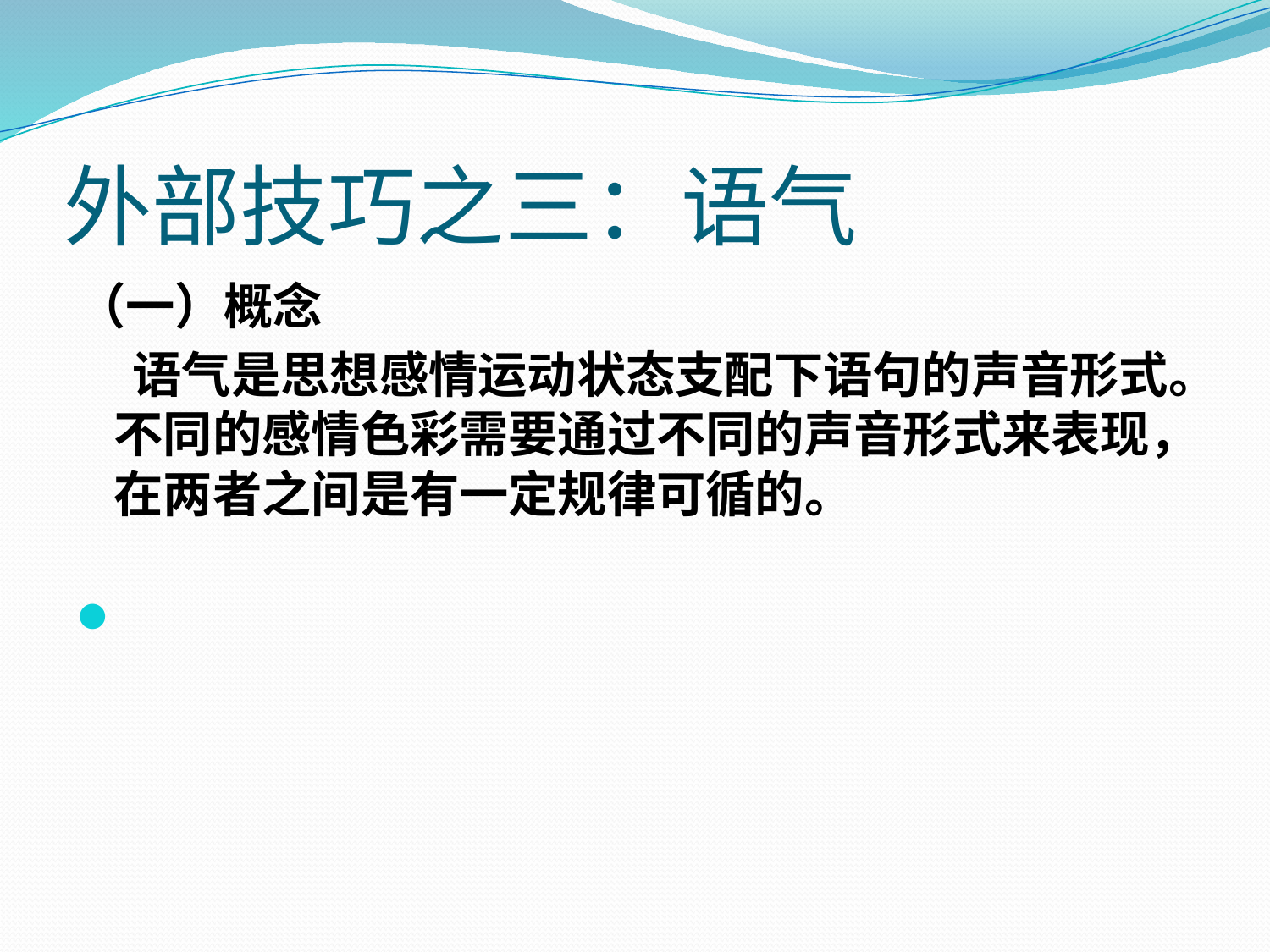

# 外部技巧之三：语气
（一）概念
    语气是思想感情运动状态支配下语句的声音形式。不同的感情色彩需要通过不同的声音形式来表现，在两者之间是有一定规律可循的。